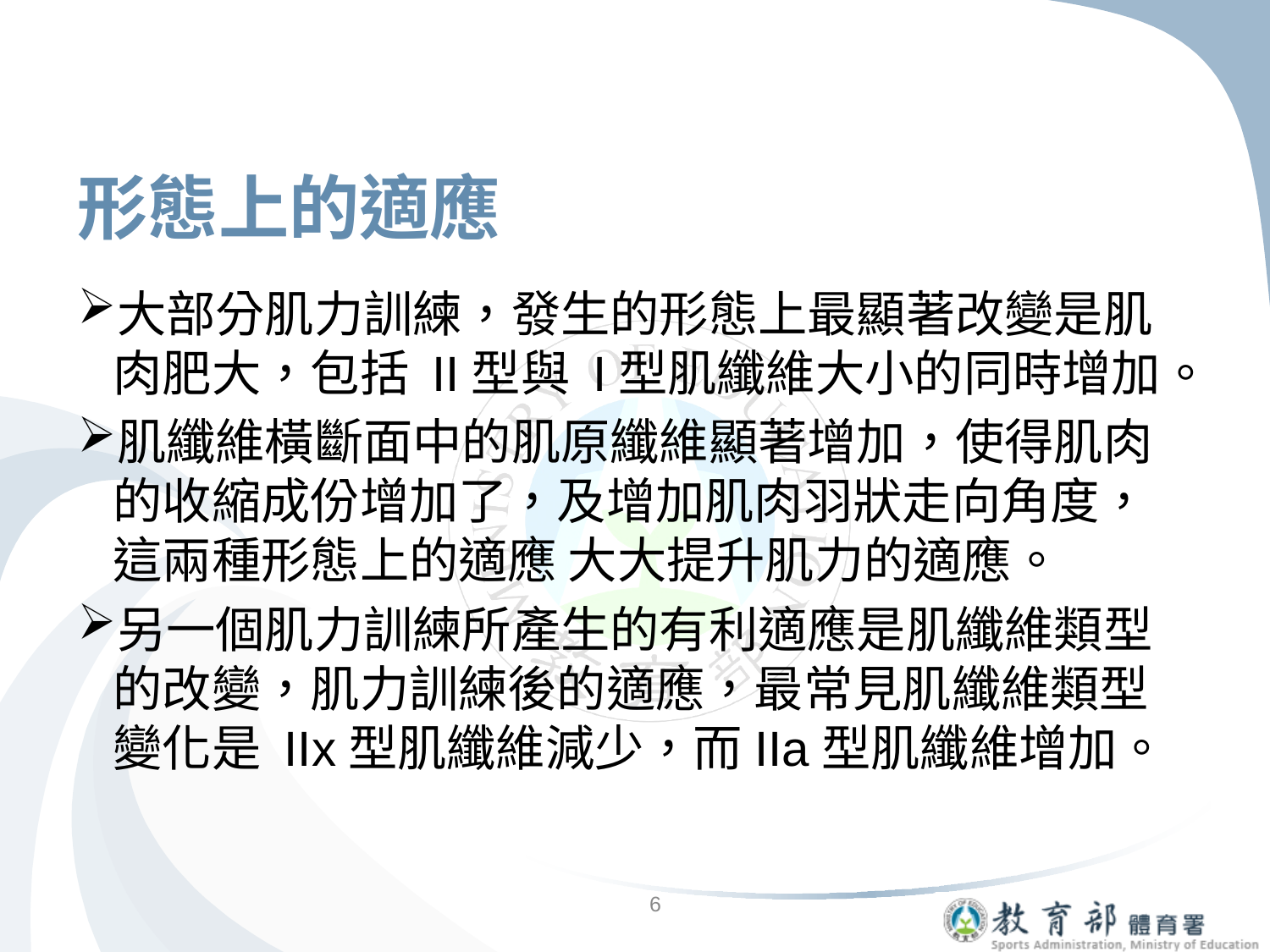

# 形態上的適應
大部分肌力訓練，發生的形態上最顯著改變是肌肉肥大，包括 II型與 I型肌纖維大小的同時增加。
肌纖維橫斷面中的肌原纖維顯著增加，使得肌肉的收縮成份增加了，及增加肌肉羽狀走向角度，這兩種形態上的適應 大大提升肌力的適應。
另一個肌力訓練所產生的有利適應是肌纖維類型的改變，肌力訓練後的適應，最常見肌纖維類型變化是 IIx型肌纖維減少，而IIa型肌纖維增加。
6